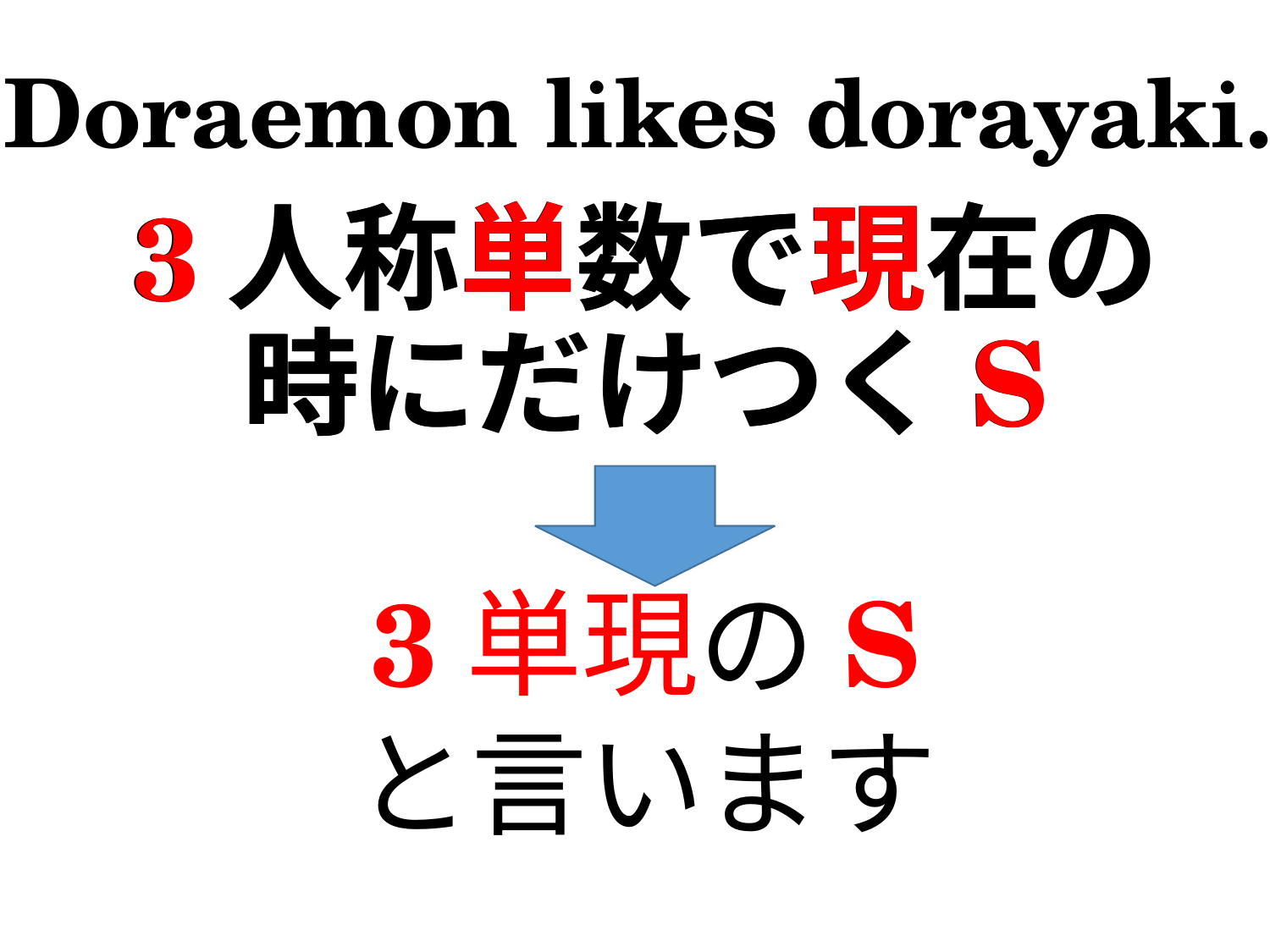

Doraemon likes dorayaki.
3人称単数で現在の時にだけつくS
3人称単数で現在の時にだけつくS

3単現のS
と言います